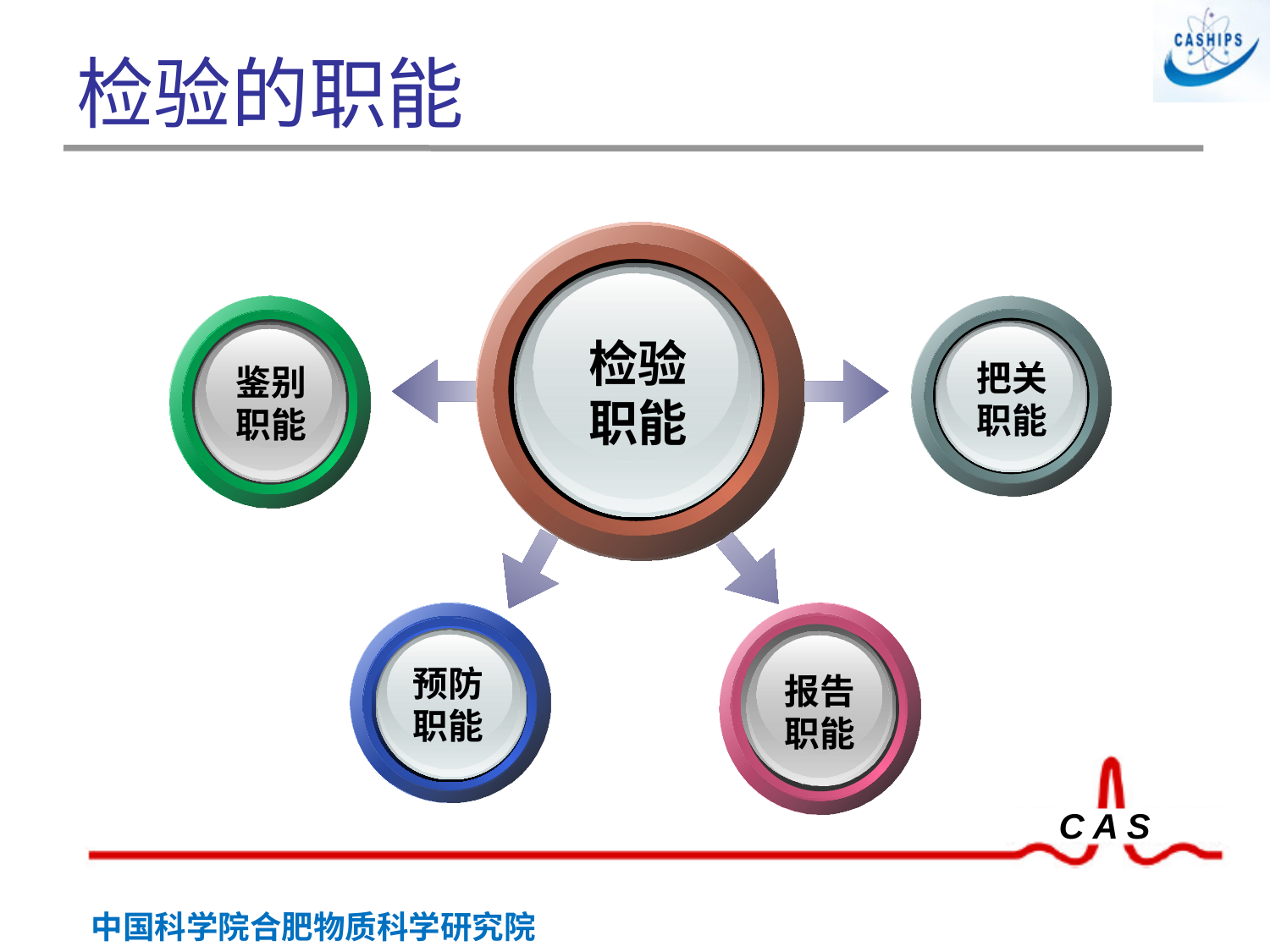

# 检验的职能

检验
职能
把关
职能
鉴别
职能

预防
职能

报告
职能